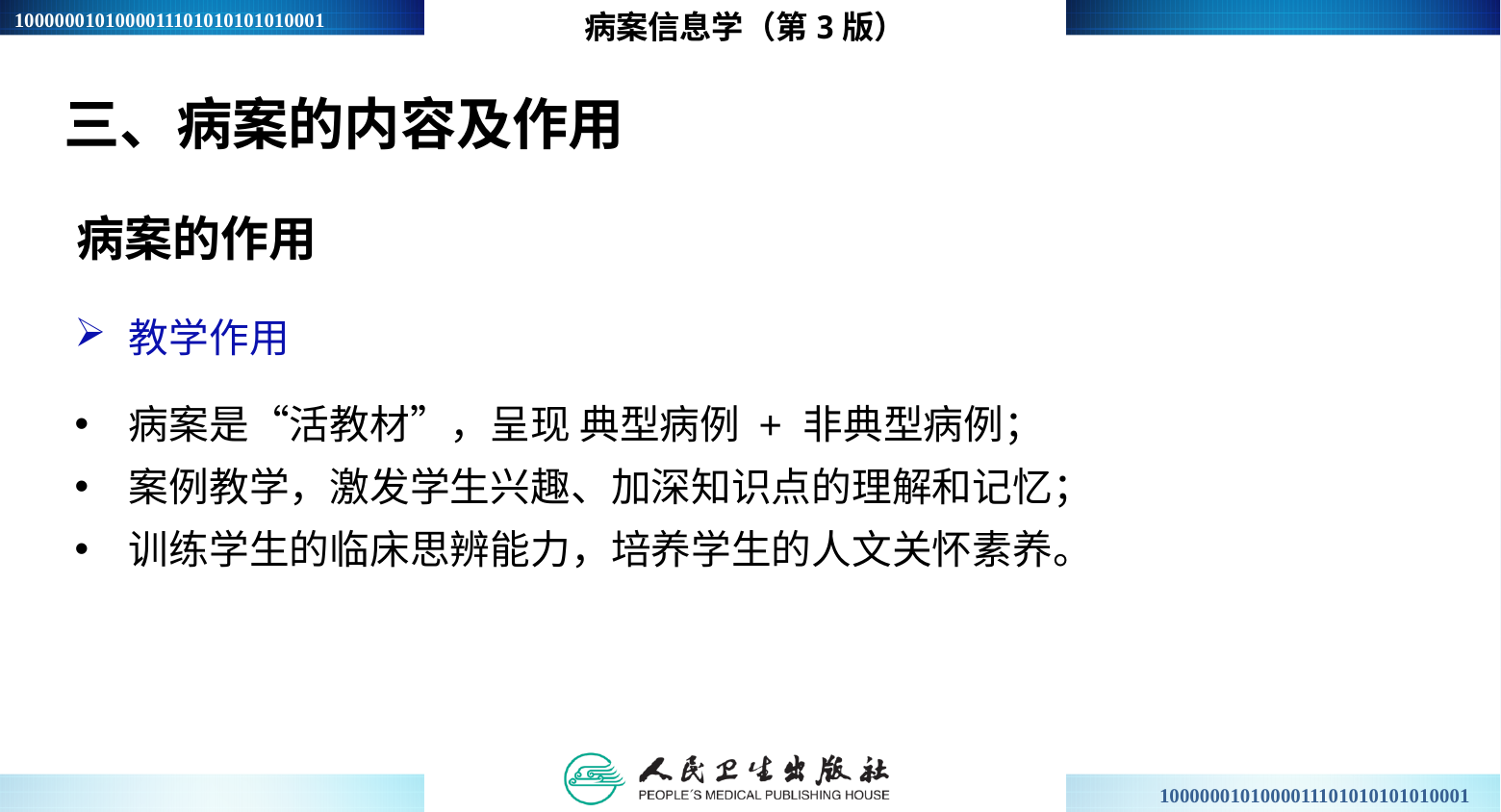

病案信息学（第3版）
三、病案的内容及作用
病案的作用
教学作用
病案是“活教材”，呈现 典型病例 + 非典型病例；
案例教学，激发学生兴趣、加深知识点的理解和记忆；
训练学生的临床思辨能力，培养学生的人文关怀素养。